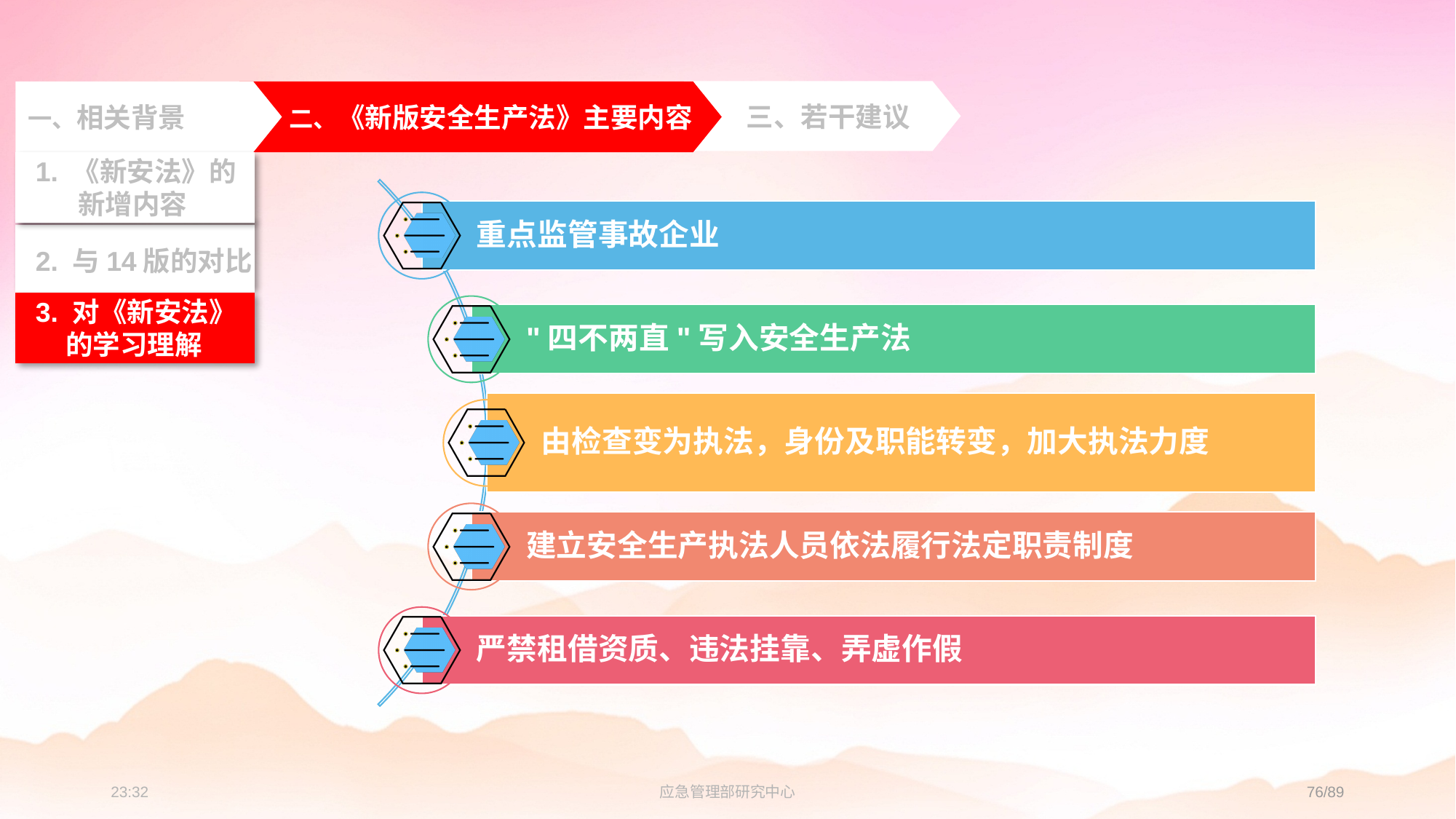

三、若干建议
一、相关背景
     二、《新版安全生产法》主要内容
 2. 与14版的对比
 3. 对《新安法》
     的学习理解
 1. 《新安法》的
       新增内容
重点监管事故企业
"四不两直"写入安全生产法
由检查变为执法，身份及职能转变，加大执法力度
建立安全生产执法人员依法履行法定职责制度
严禁租借资质、违法挂靠、弄虚作假
23:32
应急管理部研究中心
76/89